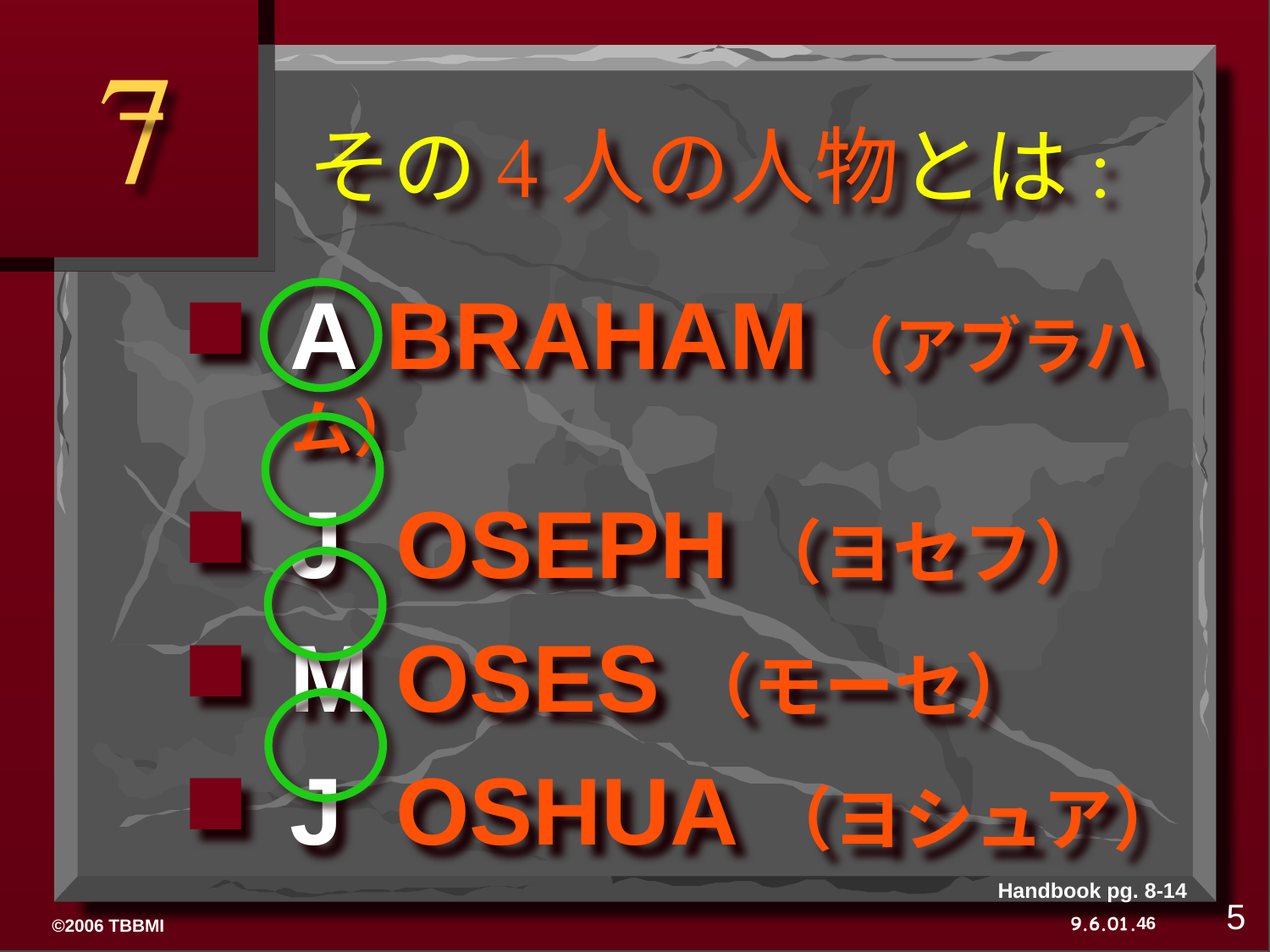

7
# その4人の人物とは:

A BRAHAM（アブラハム）
J  OSEPH（ヨセフ）
M OSES（モーセ）
J  OSHUA（ヨシュア）

Handbook pg. 8-14
5

46